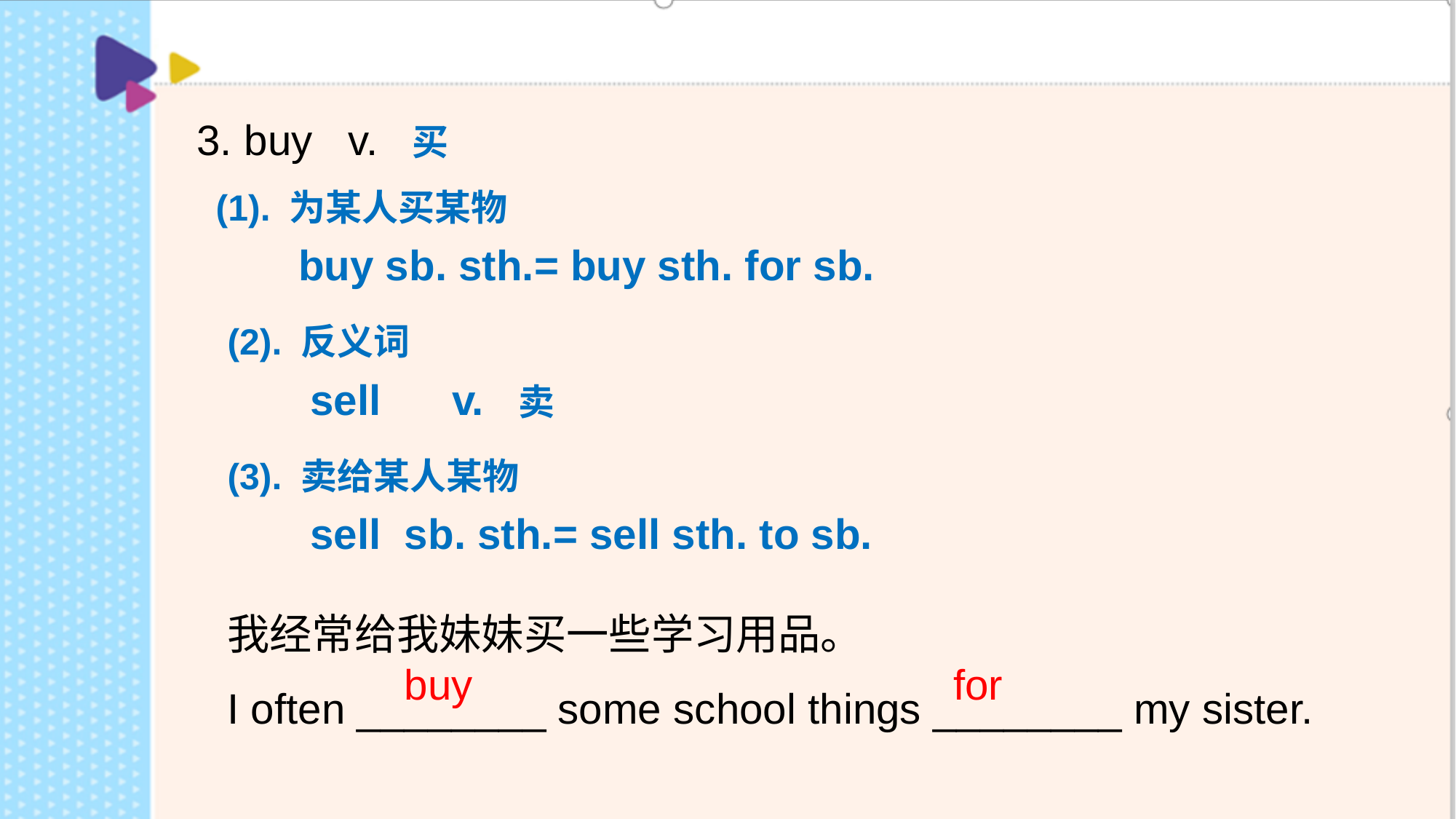

3. buy   v.  买
(1). 为某人买某物
       buy sb. sth.= buy sth. for sb.
(2). 反义词
       sell      v.  卖
(3). 卖给某人某物
       sell  sb. sth.= sell sth. to sb.
| 我经常给我妹妹买一些学习用品。 I often \_\_\_\_\_\_\_\_ some school things \_\_\_\_\_\_\_\_ my sister. |
| --- |
buy
for